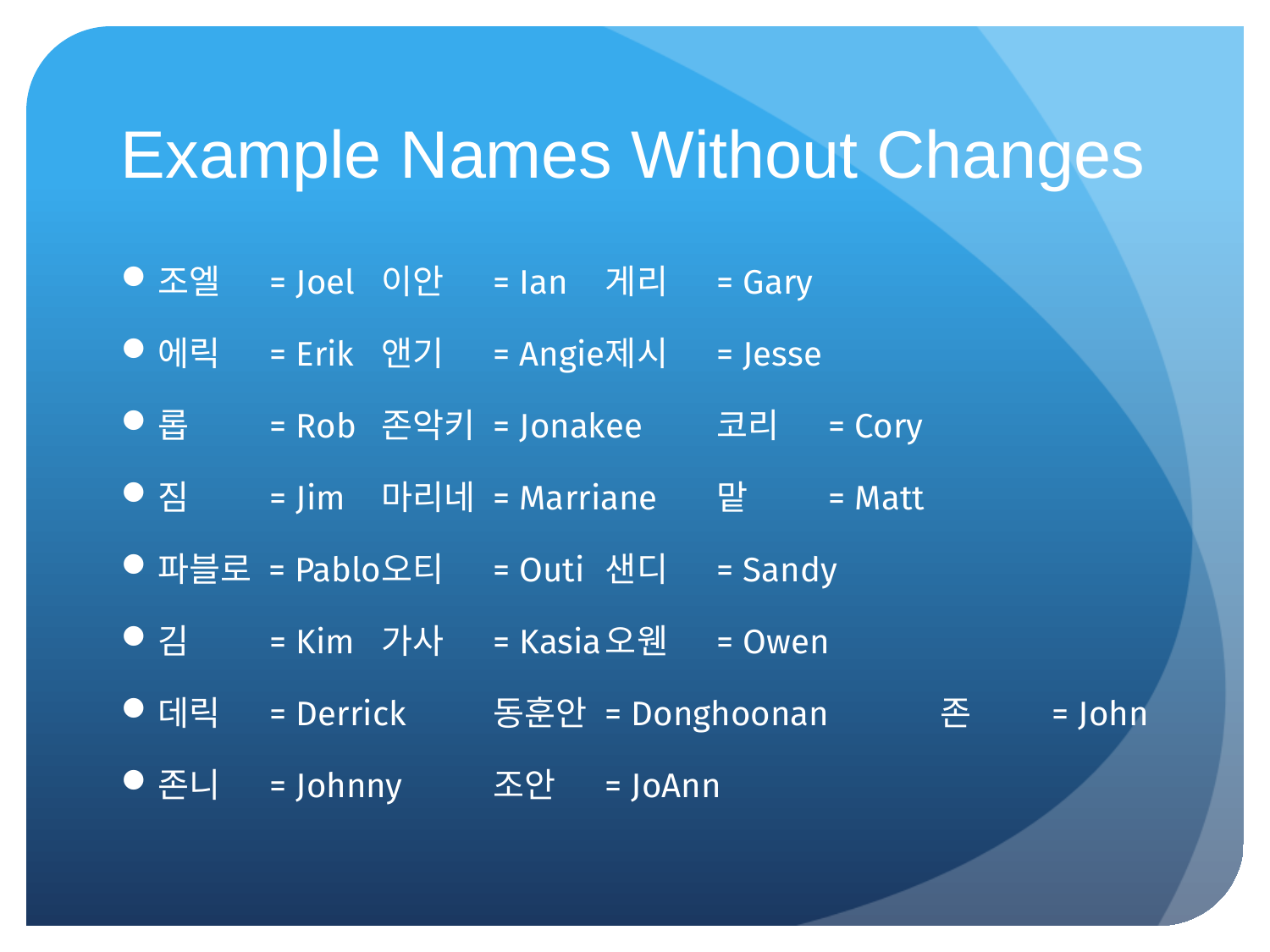

# Example Names Without Changes
조엘	= Joel		이안 	= Ian		게리 	= Gary
에릭	= Erik		앤기 	= Angie		제시 	= Jesse
롭 	= Rob		존악키 	= Jonakee	코리 	= Cory
짐 	= Jim		마리네 	= Marriane	맡 	= Matt
파블로 = Pablo	오티 	= Outi		샌디 	= Sandy
김 	= Kim		가사 	= Kasia		오웬 	= Owen
데릭 	= Derrick	동훈안 	= Donghoonan	존 	= John
존니 	= Johnny	조안 	= JoAnn